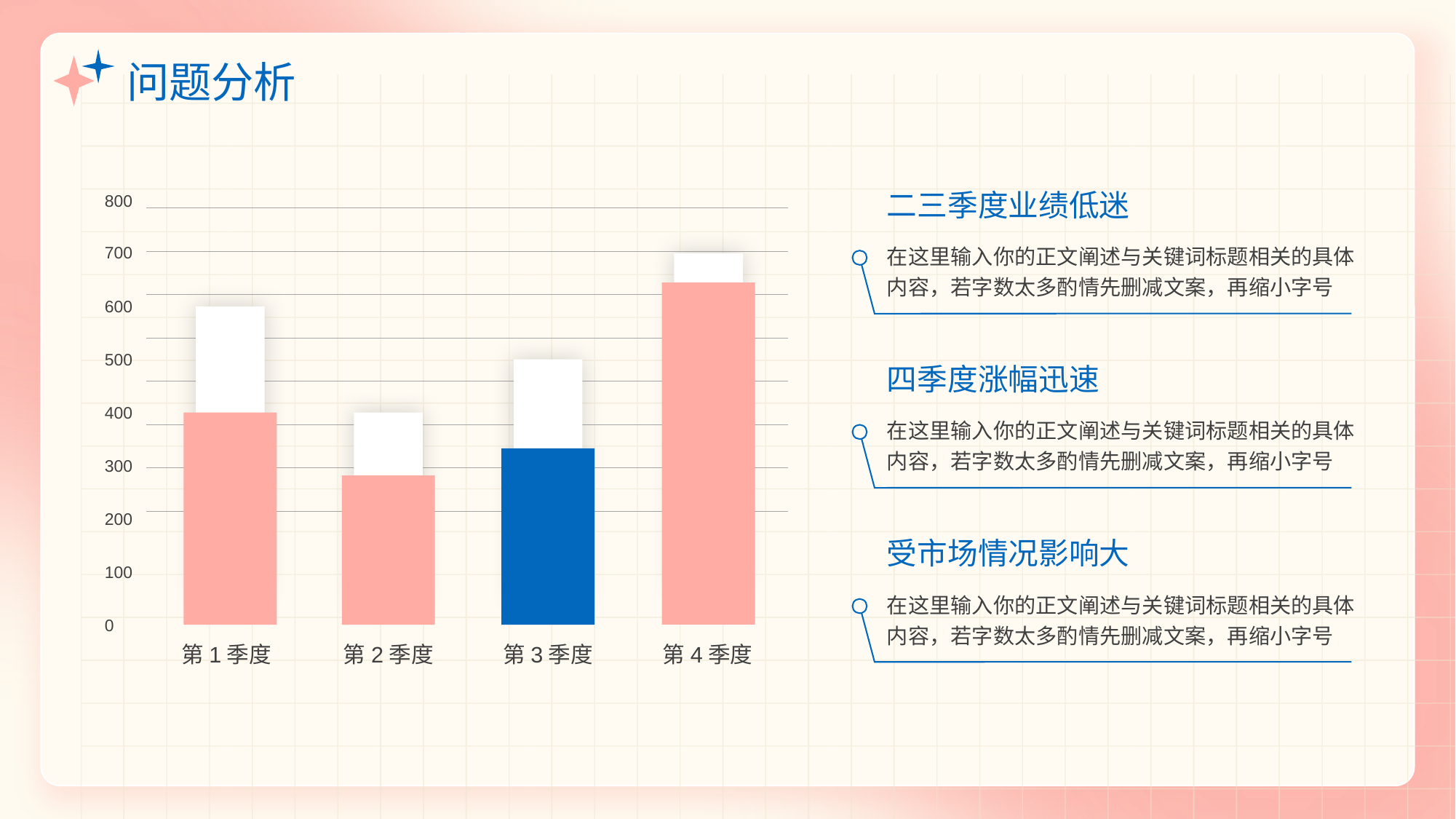

# 问题分析
二三季度业绩低迷
800
在这里输入你的正文阐述与关键词标题相关的具体内容，若字数太多酌情先删减文案，再缩小字号
700

600

500
四季度涨幅迅速

400
在这里输入你的正文阐述与关键词标题相关的具体内容，若字数太多酌情先删减文案，再缩小字号

300

200
受市场情况影响大
100
在这里输入你的正文阐述与关键词标题相关的具体内容，若字数太多酌情先删减文案，再缩小字号

0
第1季度
第2季度
第3季度
第4季度